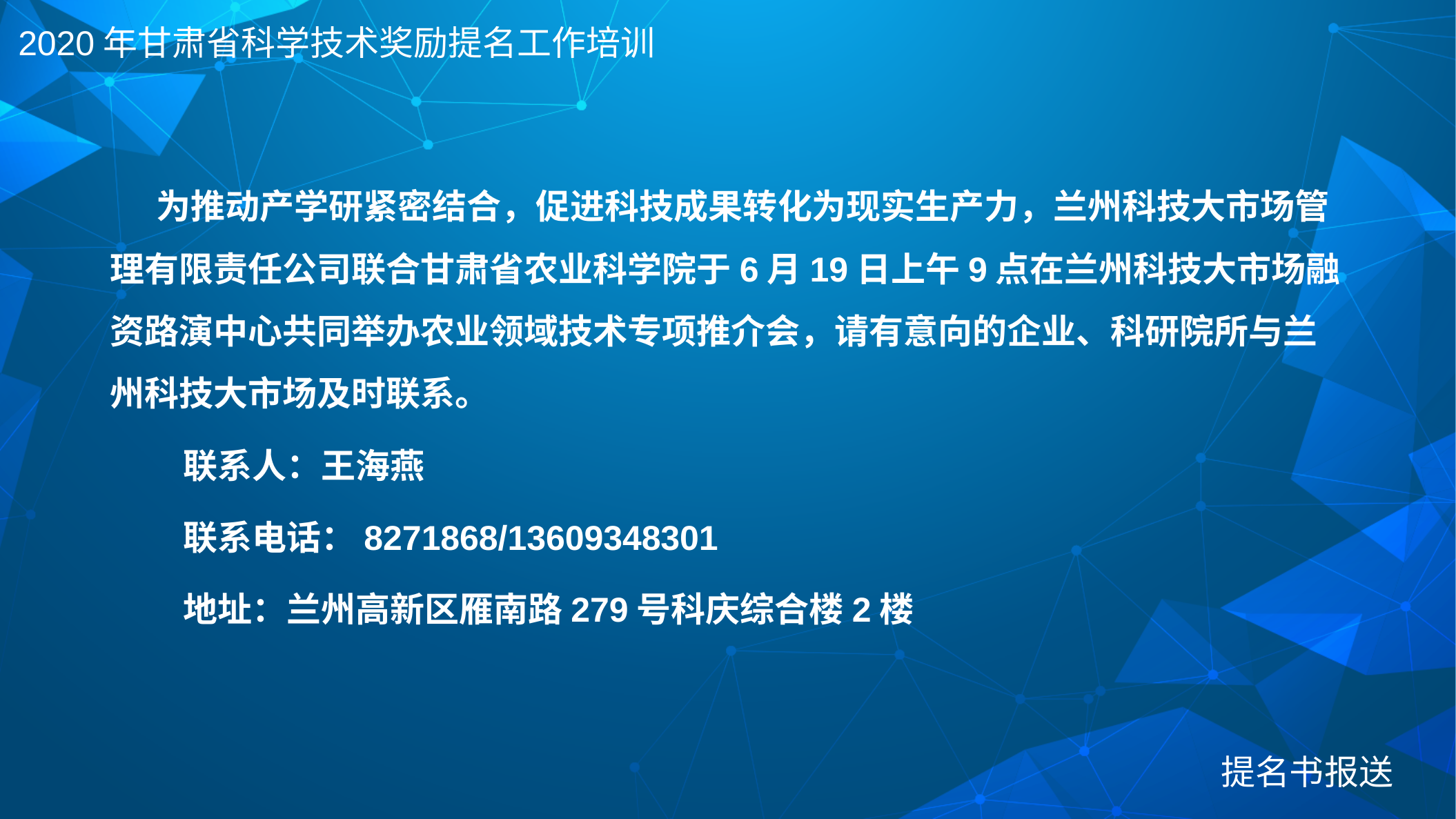

2020年甘肃省科学技术奖励提名工作培训
    为推动产学研紧密结合，促进科技成果转化为现实生产力，兰州科技大市场管理有限责任公司联合甘肃省农业科学院于6月19日上午9点在兰州科技大市场融资路演中心共同举办农业领域技术专项推介会，请有意向的企业、科研院所与兰州科技大市场及时联系。
     联系人：王海燕
     联系电话：8271868/13609348301
     地址：兰州高新区雁南路279号科庆综合楼2楼

提名书报送